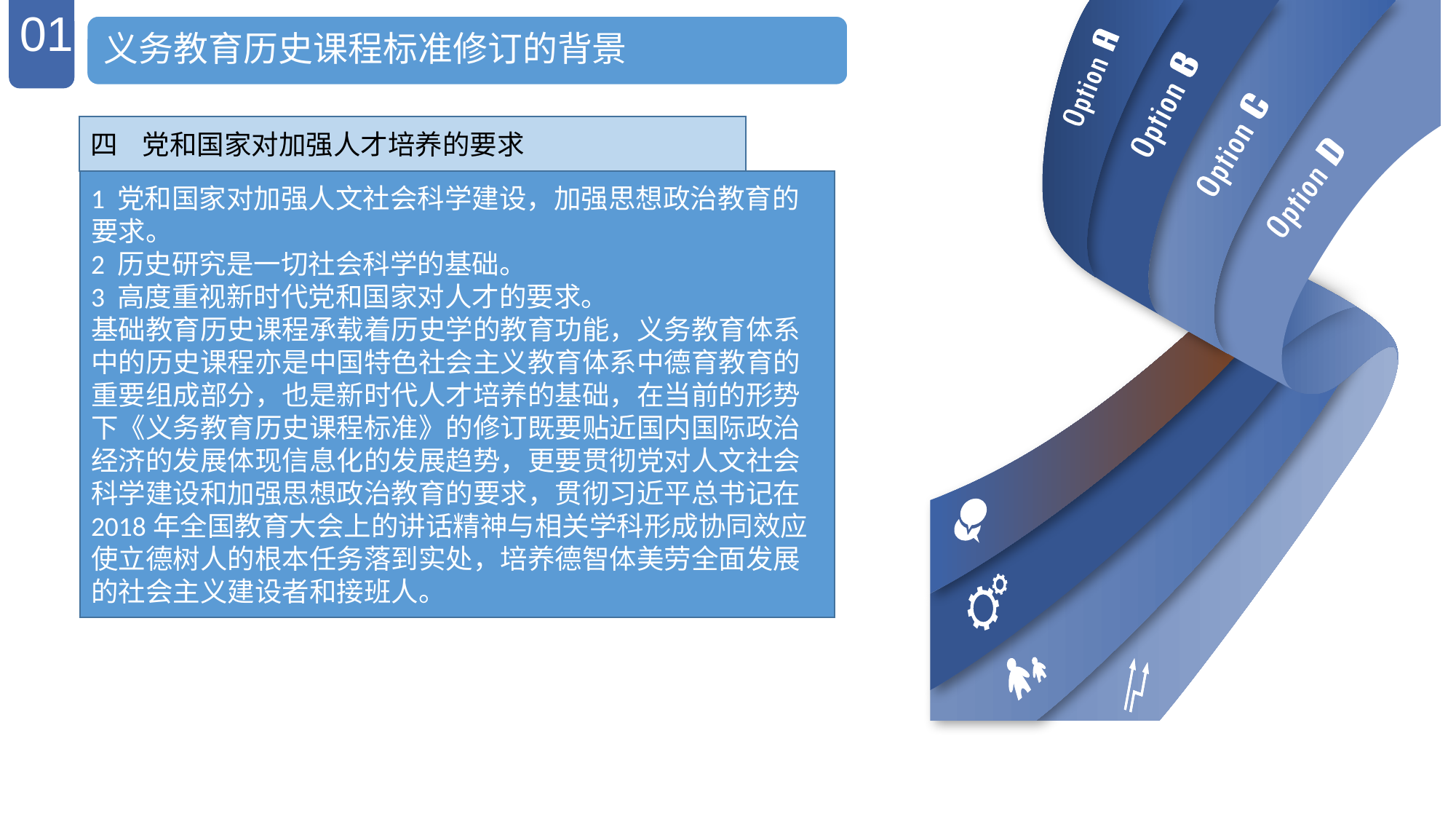

义务教育历史课程标准修订的背景
四    党和国家对加强人才培养的要求
1 党和国家对加强人文社会科学建设，加强思想政治教育的要求。
2 历史研究是一切社会科学的基础。
3 高度重视新时代党和国家对人才的要求。
基础教育历史课程承载着历史学的教育功能，义务教育体系中的历史课程亦是中国特色社会主义教育体系中德育教育的重要组成部分，也是新时代人才培养的基础，在当前的形势下《义务教育历史课程标准》的修订既要贴近国内国际政治经济的发展体现信息化的发展趋势，更要贯彻党对人文社会科学建设和加强思想政治教育的要求，贯彻习近平总书记在2018年全国教育大会上的讲话精神与相关学科形成协同效应使立德树人的根本任务落到实处，培养德智体美劳全面发展的社会主义建设者和接班人。